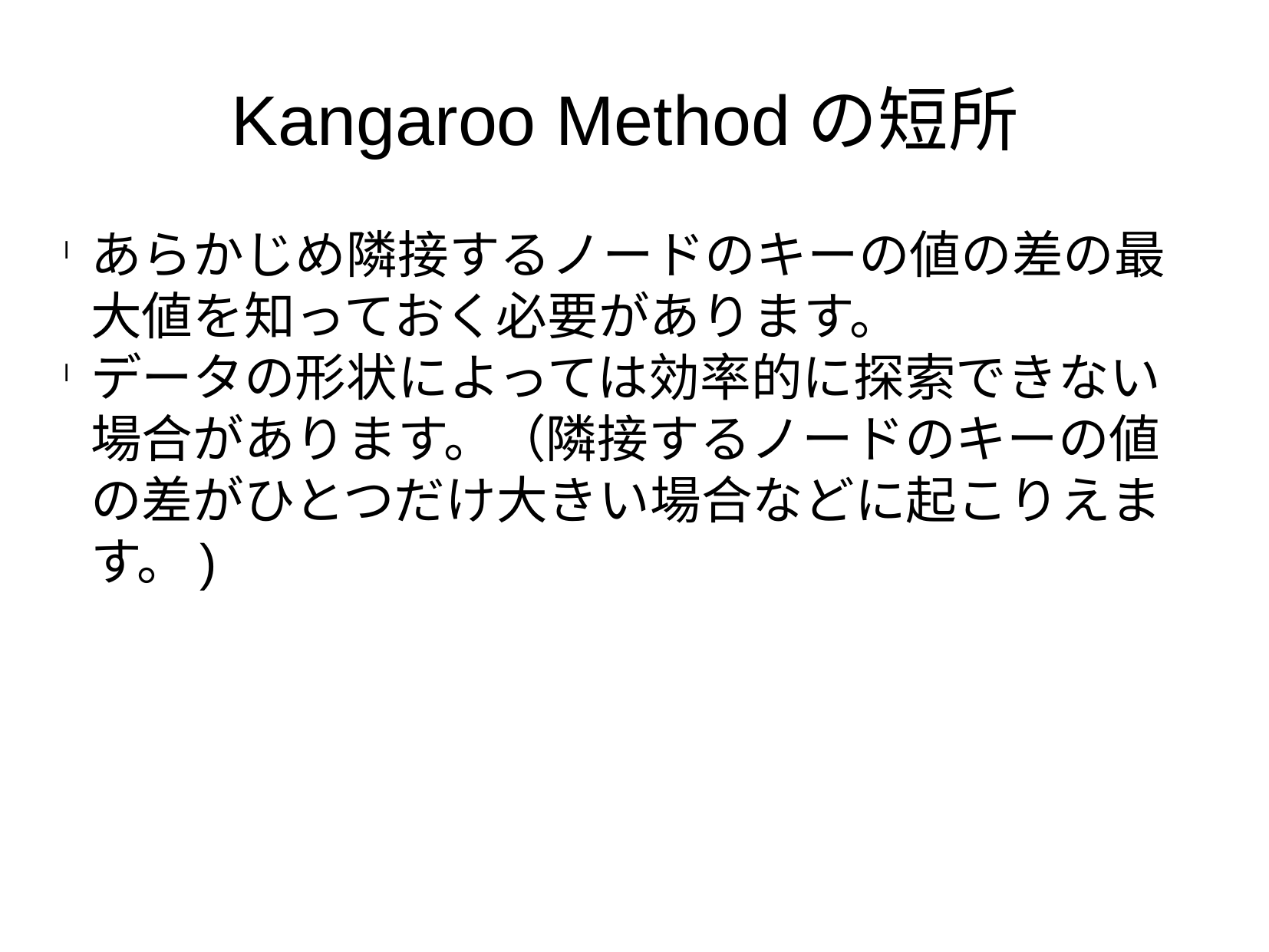

Kangaroo Methodの短所
あらかじめ隣接するノードのキーの値の差の最大値を知っておく必要があります。
データの形状によっては効率的に探索できない場合があります。（隣接するノードのキーの値の差がひとつだけ大きい場合などに起こりえます。)